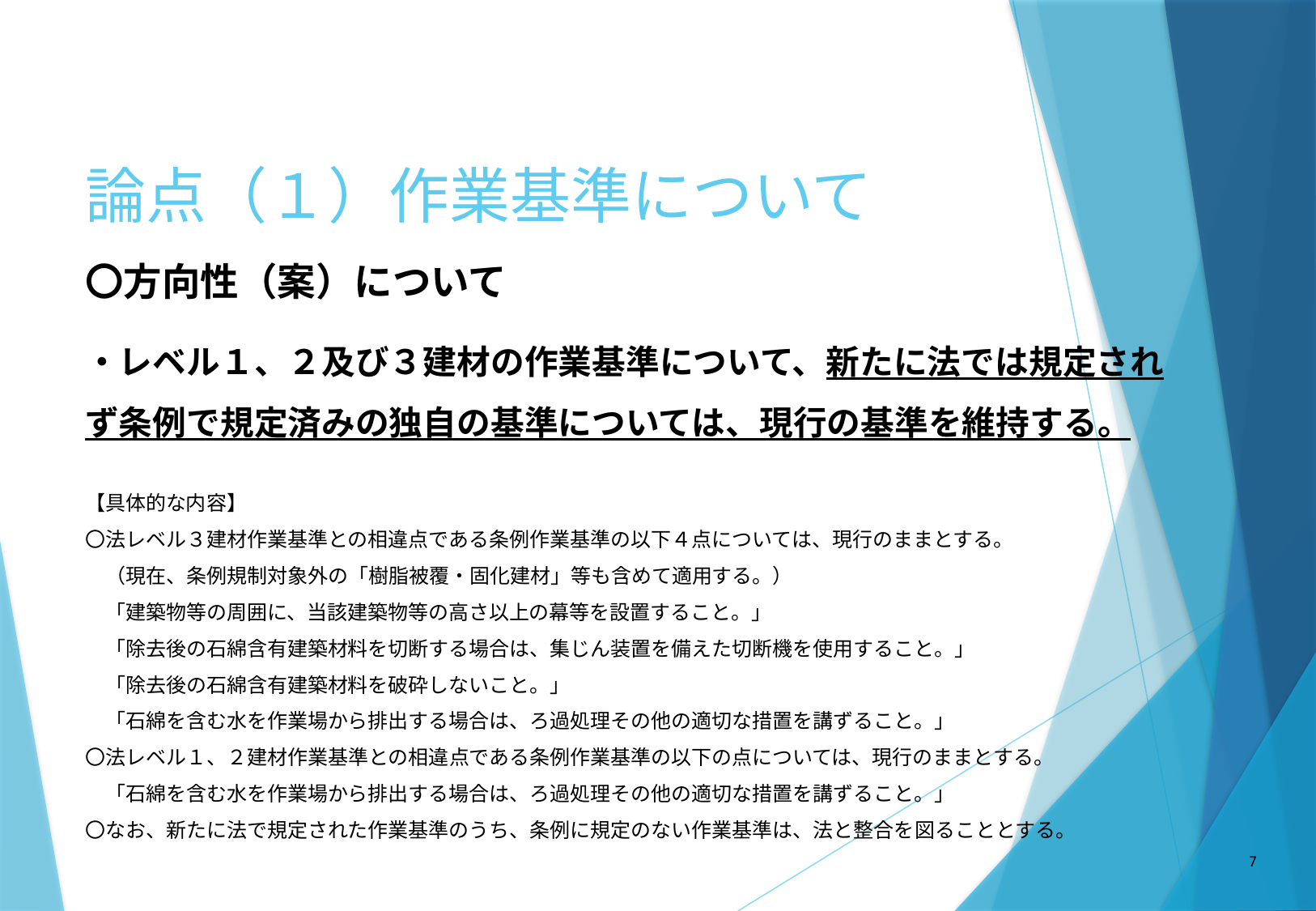

# 論点（１）作業基準について
〇方向性（案）について
・レベル１、２及び３建材の作業基準について、新たに法では規定されず条例で規定済みの独自の基準については、現行の基準を維持する。

【具体的な内容】
〇法レベル３建材作業基準との相違点である条例作業基準の以下４点については、現行のままとする。
　（現在、条例規制対象外の「樹脂被覆・固化建材」等も含めて適用する。）
　「建築物等の周囲に、当該建築物等の高さ以上の幕等を設置すること。」
　「除去後の石綿含有建築材料を切断する場合は、集じん装置を備えた切断機を使用すること。」
　「除去後の石綿含有建築材料を破砕しないこと。」
　「石綿を含む水を作業場から排出する場合は、ろ過処理その他の適切な措置を講ずること。」
〇法レベル１、２建材作業基準との相違点である条例作業基準の以下の点については、現行のままとする。
　「石綿を含む水を作業場から排出する場合は、ろ過処理その他の適切な措置を講ずること。」
〇なお、新たに法で規定された作業基準のうち、条例に規定のない作業基準は、法と整合を図ることとする。

7